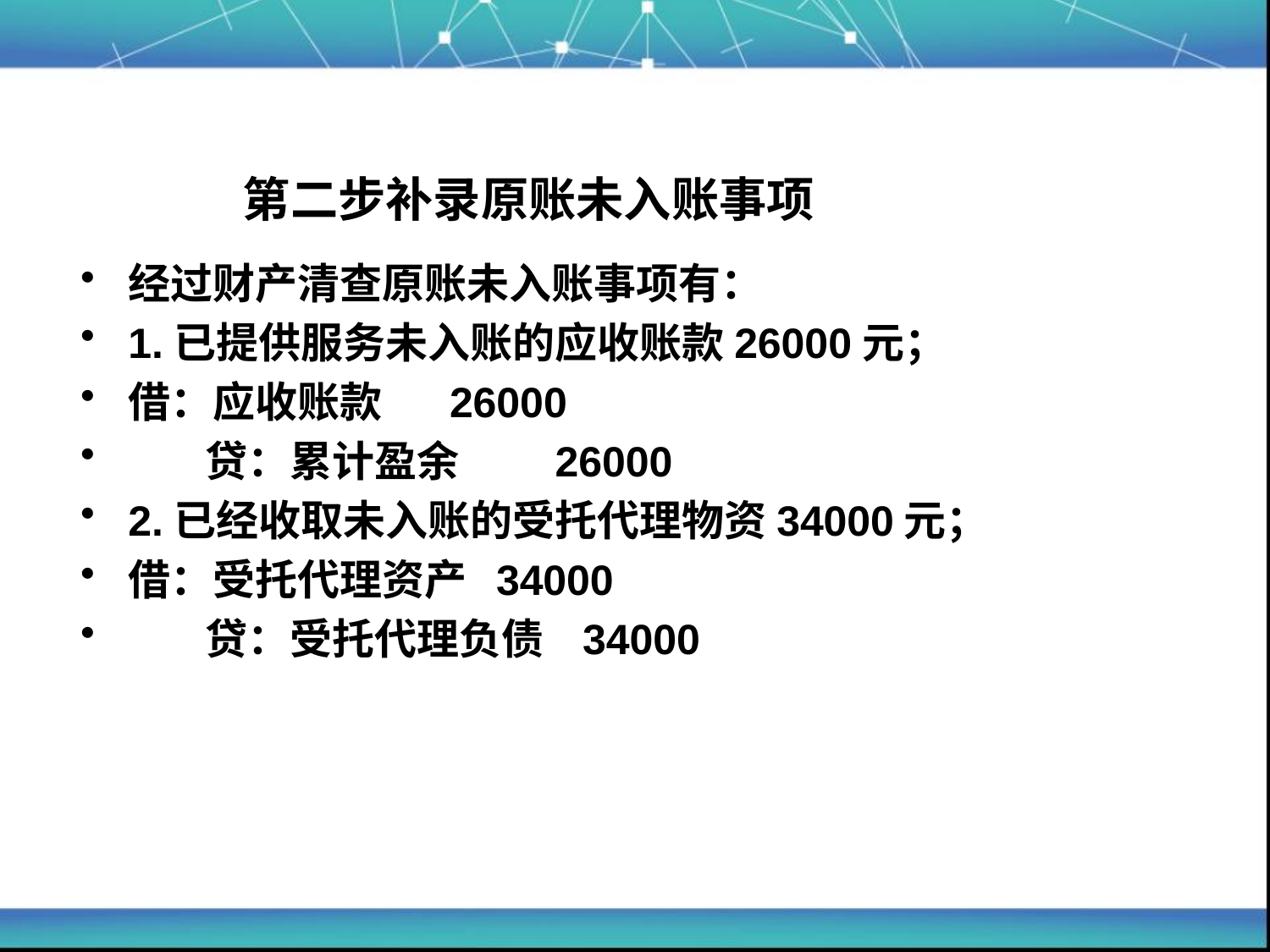

# 第二步补录原账未入账事项
经过财产清查原账未入账事项有：
1.已提供服务未入账的应收账款26000元；
借：应收账款      26000
       贷：累计盈余         26000
2.已经收取未入账的受托代理物资34000元；
借：受托代理资产  34000
       贷：受托代理负债   34000